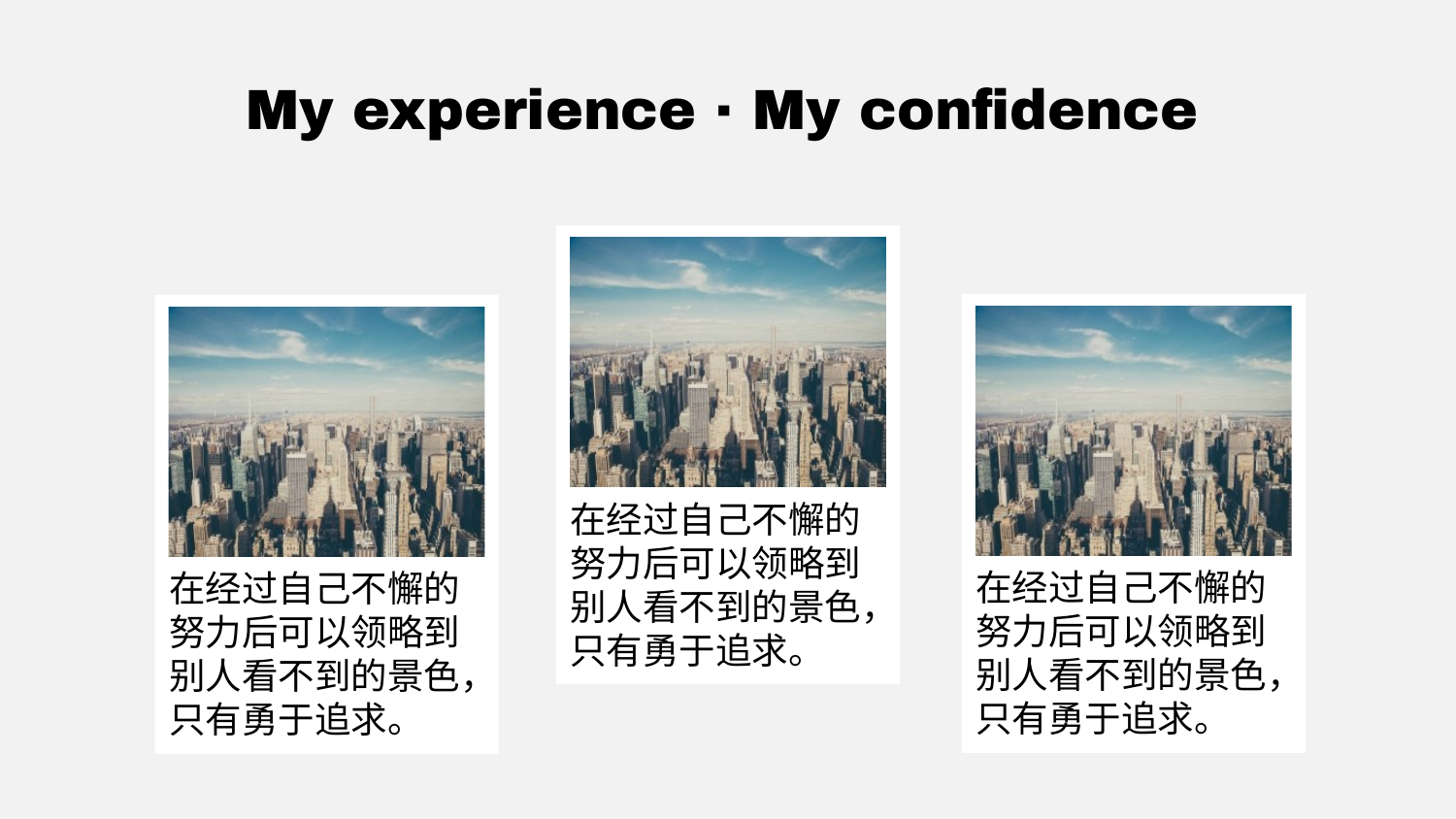

My experience · My confidence

在经过自己不懈的努力后可以领略到别人看不到的景色，只有勇于追求。

在经过自己不懈的努力后可以领略到别人看不到的景色，只有勇于追求。

在经过自己不懈的努力后可以领略到别人看不到的景色，只有勇于追求。